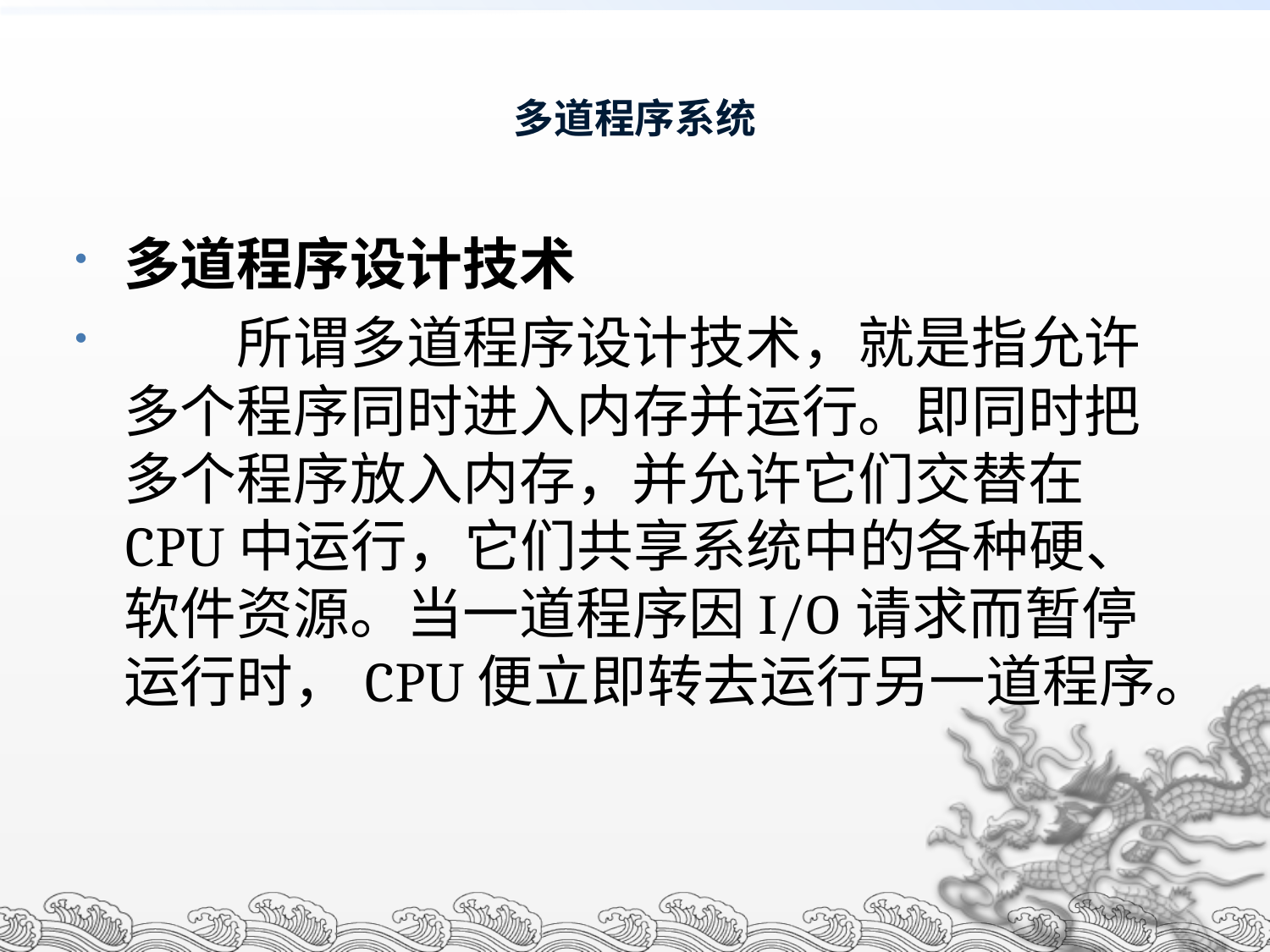

# 多道程序系统
多道程序设计技术
　　所谓多道程序设计技术，就是指允许多个程序同时进入内存并运行。即同时把多个程序放入内存，并允许它们交替在CPU中运行，它们共享系统中的各种硬、软件资源。当一道程序因I/O请求而暂停运行时，CPU便立即转去运行另一道程序。